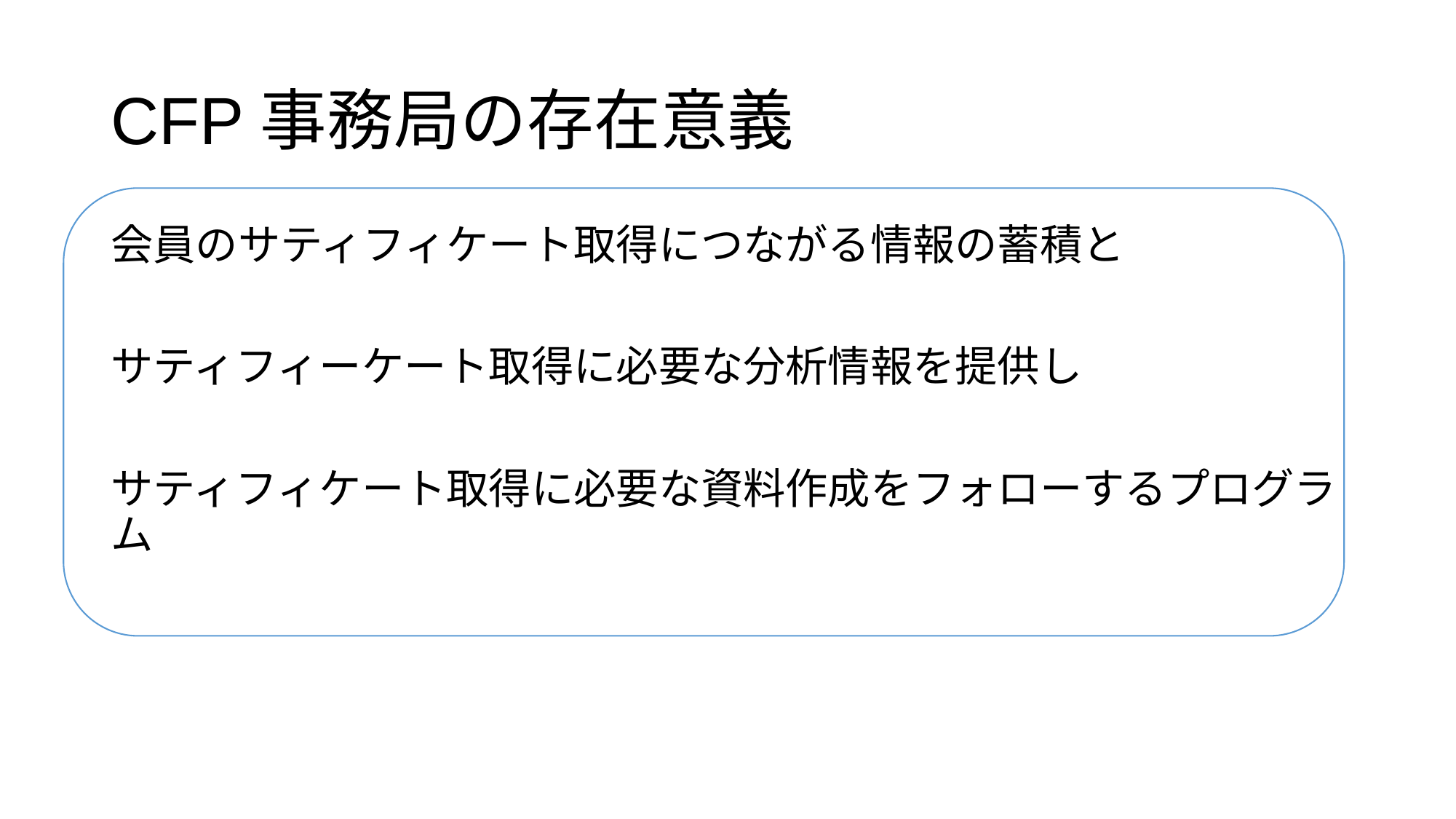

# CFP事務局の存在意義

会員のサティフィケート取得につながる情報の蓄積と

サティフィーケート取得に必要な分析情報を提供し

サティフィケート取得に必要な資料作成をフォローするプログラム